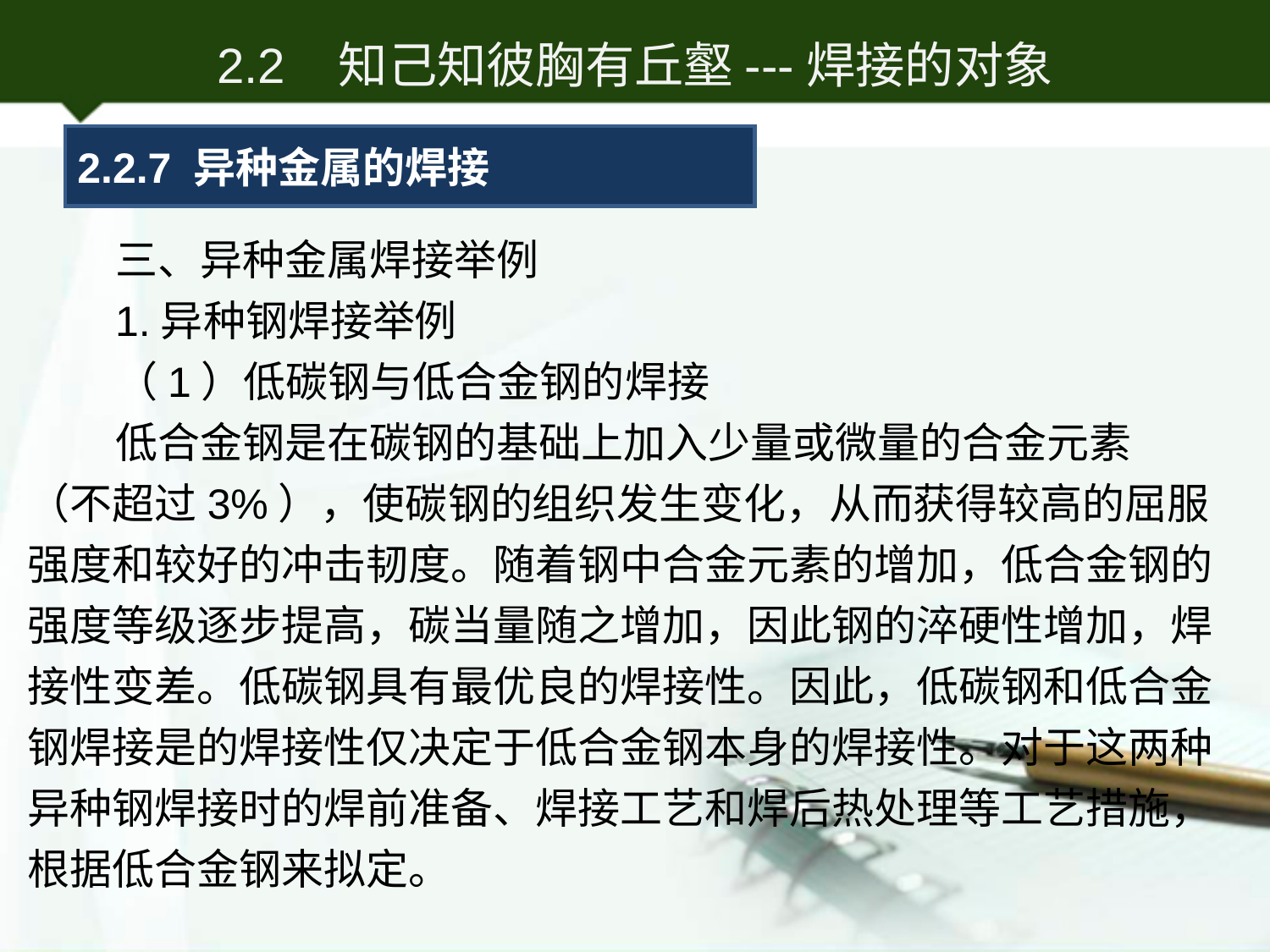

2.2   知己知彼胸有丘壑---焊接的对象
2.2.7 异种金属的焊接
三、异种金属焊接举例
1.异种钢焊接举例
（1）低碳钢与低合金钢的焊接
低合金钢是在碳钢的基础上加入少量或微量的合金元素（不超过3%），使碳钢的组织发生变化，从而获得较高的屈服强度和较好的冲击韧度。随着钢中合金元素的增加，低合金钢的强度等级逐步提高，碳当量随之增加，因此钢的淬硬性增加，焊接性变差。低碳钢具有最优良的焊接性。因此，低碳钢和低合金钢焊接是的焊接性仅决定于低合金钢本身的焊接性。对于这两种异种钢焊接时的焊前准备、焊接工艺和焊后热处理等工艺措施，根据低合金钢来拟定。